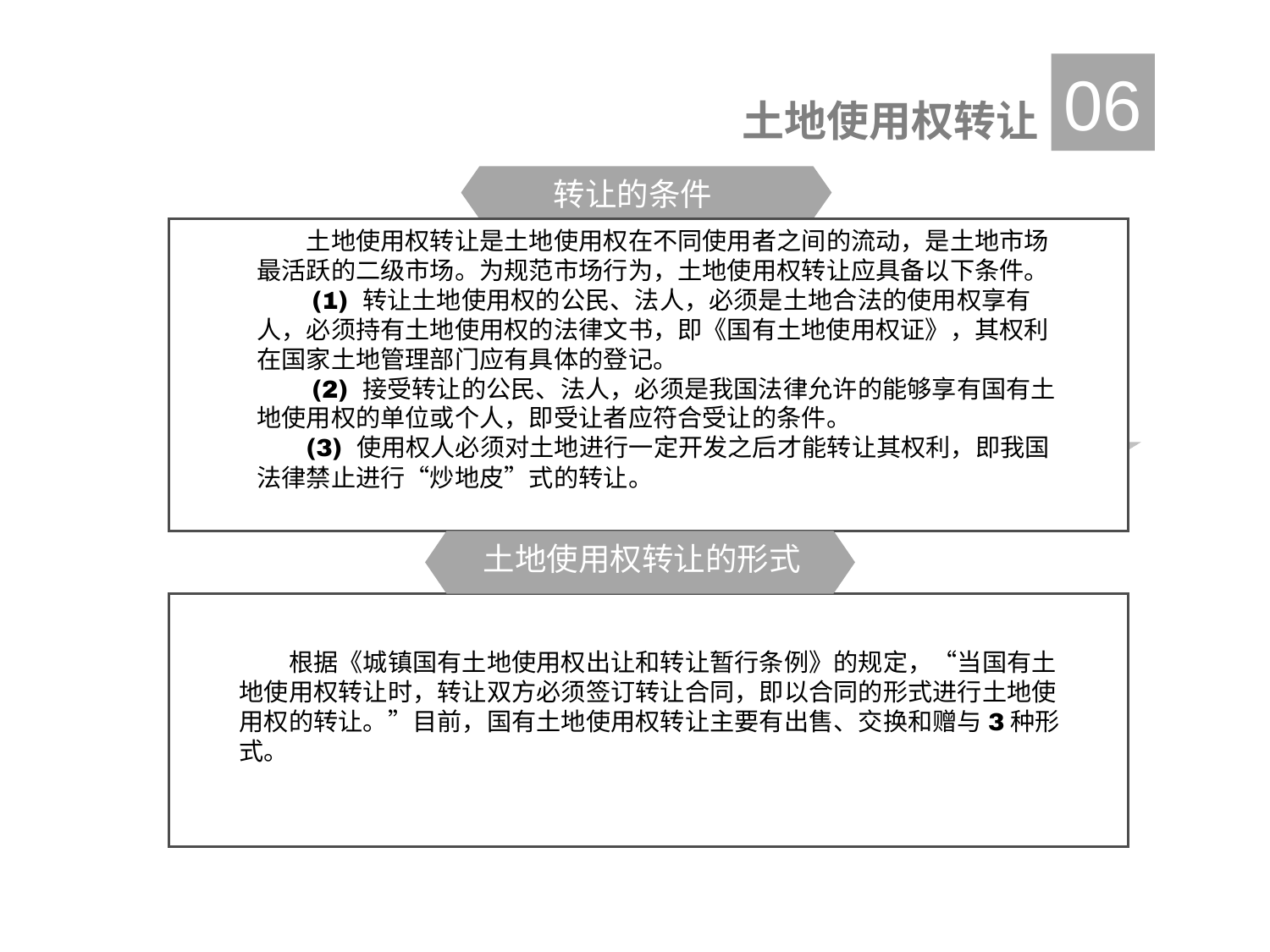

06
土地使用权转让

          转让的条件

　　土地使用权转让是土地使用权在不同使用者之间的流动，是土地市场最活跃的二级市场。为规范市场行为，土地使用权转让应具备以下条件。
　　(1) 转让土地使用权的公民、法人，必须是土地合法的使用权享有人，必须持有土地使用权的法律文书，即《国有土地使用权证》，其权利在国家土地管理部门应有具体的登记。
　　(2) 接受转让的公民、法人，必须是我国法律允许的能够享有国有土地使用权的单位或个人，即受让者应符合受让的条件。
      (3) 使用权人必须对土地进行一定开发之后才能转让其权利，即我国法律禁止进行“炒地皮”式的转让。

 土地使用权转让的形式

　　根据《城镇国有土地使用权出让和转让暂行条例》的规定，“当国有土地使用权转让时，转让双方必须签订转让合同，即以合同的形式进行土地使用权的转让。”目前，国有土地使用权转让主要有出售、交换和赠与3种形式。

　　　在以下两种情形下可以采用划拨方式。
(1)《城市房地产管理法》规定，“国家机关用地和军事用地，城市基础设施用地和公益事业用地，国家重点扶持的能源、交通、水利等项目用地，法律、行政法规规定的其他用地确属必需的，可以由县级以上人民政府依法批准划拨。”
(2)  经济适用住房建设用地应采取行政划拨方式供应。